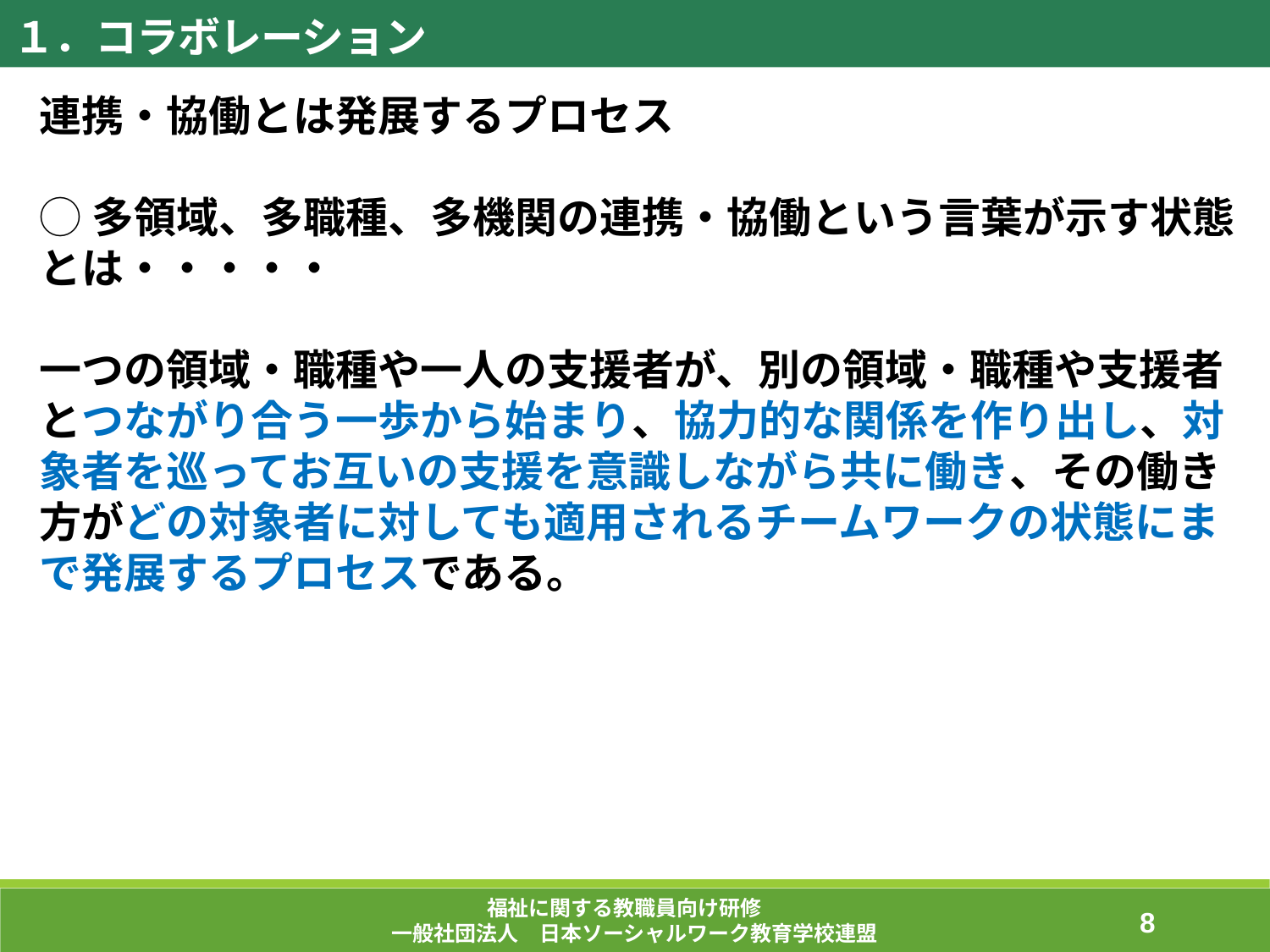

１．コラボレーション
連携・協働とは発展するプロセス

◯多領域、多職種、多機関の連携・協働という言葉が示す状態とは・・・・・

一つの領域・職種や一人の支援者が、別の領域・職種や支援者とつながり合う一歩から始まり、協力的な関係を作り出し、対象者を巡ってお互いの支援を意識しながら共に働き、その働き方がどの対象者に対しても適用されるチームワークの状態にまで発展するプロセスである。
福祉に関する教職員向け研修
一般社団法人　日本ソーシャルワーク教育学校連盟
8